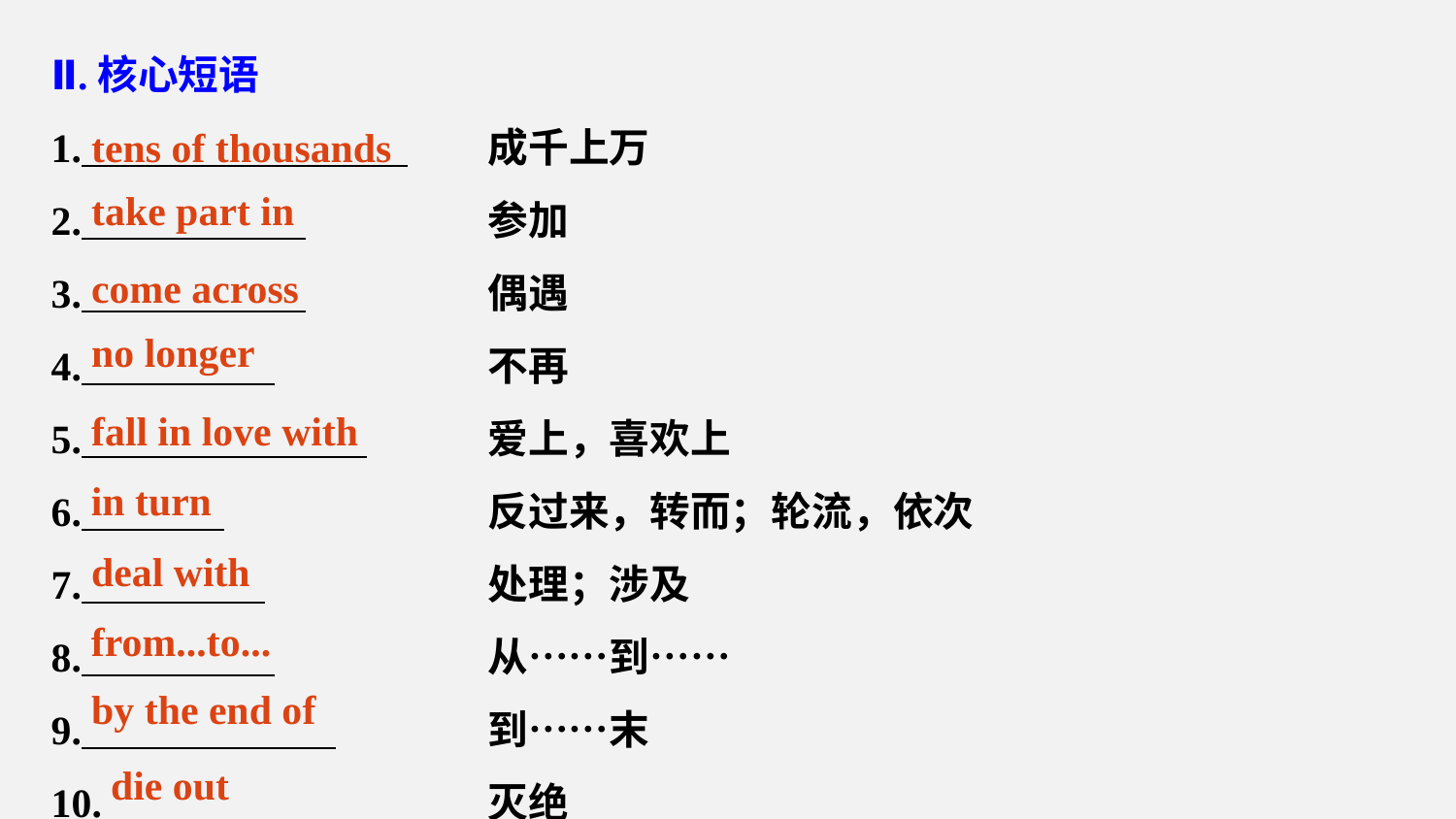

Ⅱ.核心短语
1.                                	成千上万
2.                      		参加
3.                      		偶遇
4.                   		不再
5.                            	爱上，喜欢上
6.              		反过来，转而；轮流，依次
7.                  		处理；涉及
8.                   		从……到……
9.                         		到……末
10.               		灭绝
tens of thousands
take part in
come across
no longer
fall in love with
in turn
deal with
from...to...
by the end of
die out